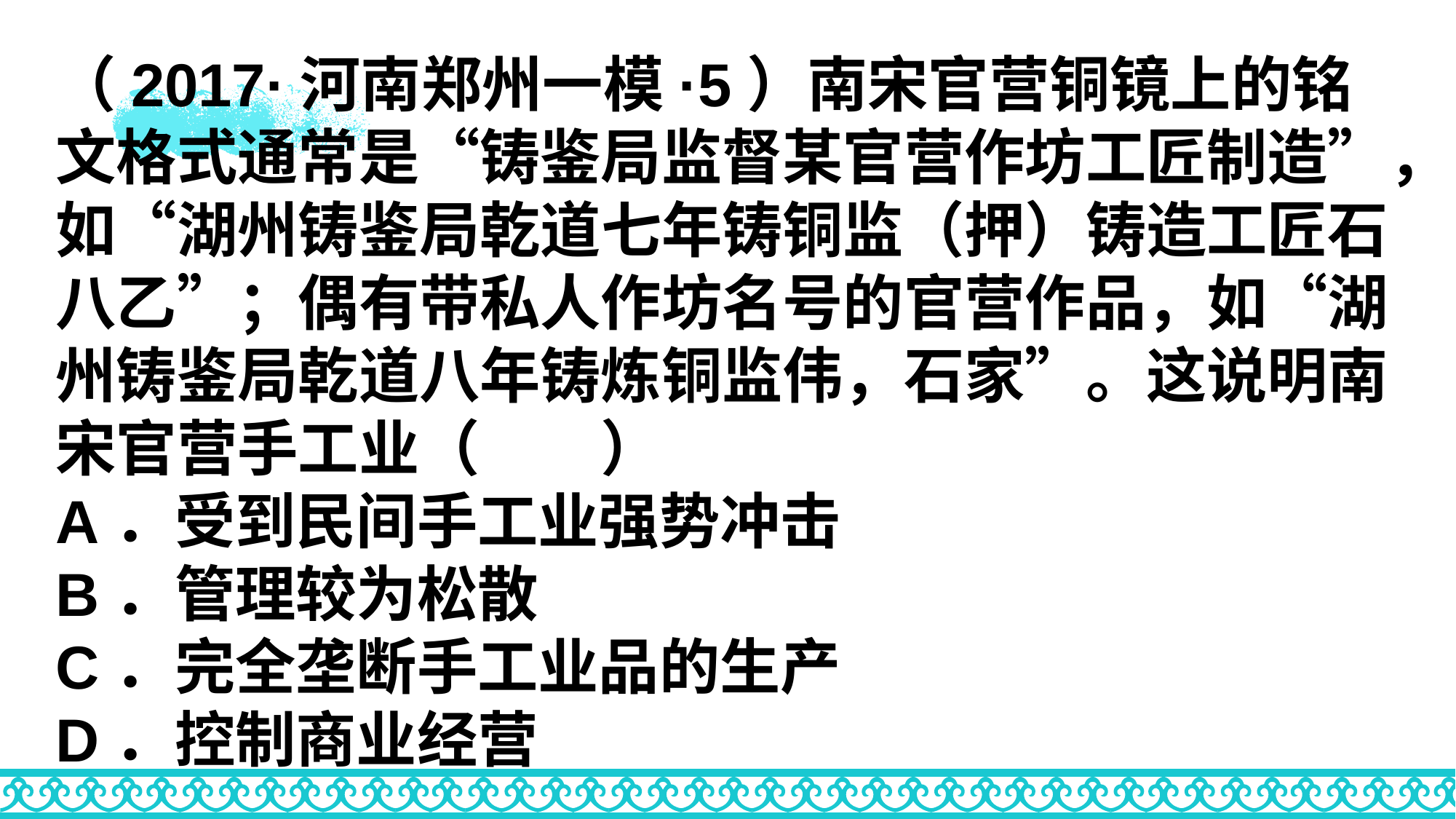

（2017·河南郑州一模·5）南宋官营铜镜上的铭文格式通常是“铸鉴局监督某官营作坊工匠制造”，如“湖州铸鉴局乾道七年铸铜监（押）铸造工匠石八乙”；偶有带私人作坊名号的官营作品，如“湖州铸鉴局乾道八年铸炼铜监伟，石家”。这说明南宋官营手工业（　　）
A．受到民间手工业强势冲击
B．管理较为松散
C．完全垄断手工业品的生产
D．控制商业经营